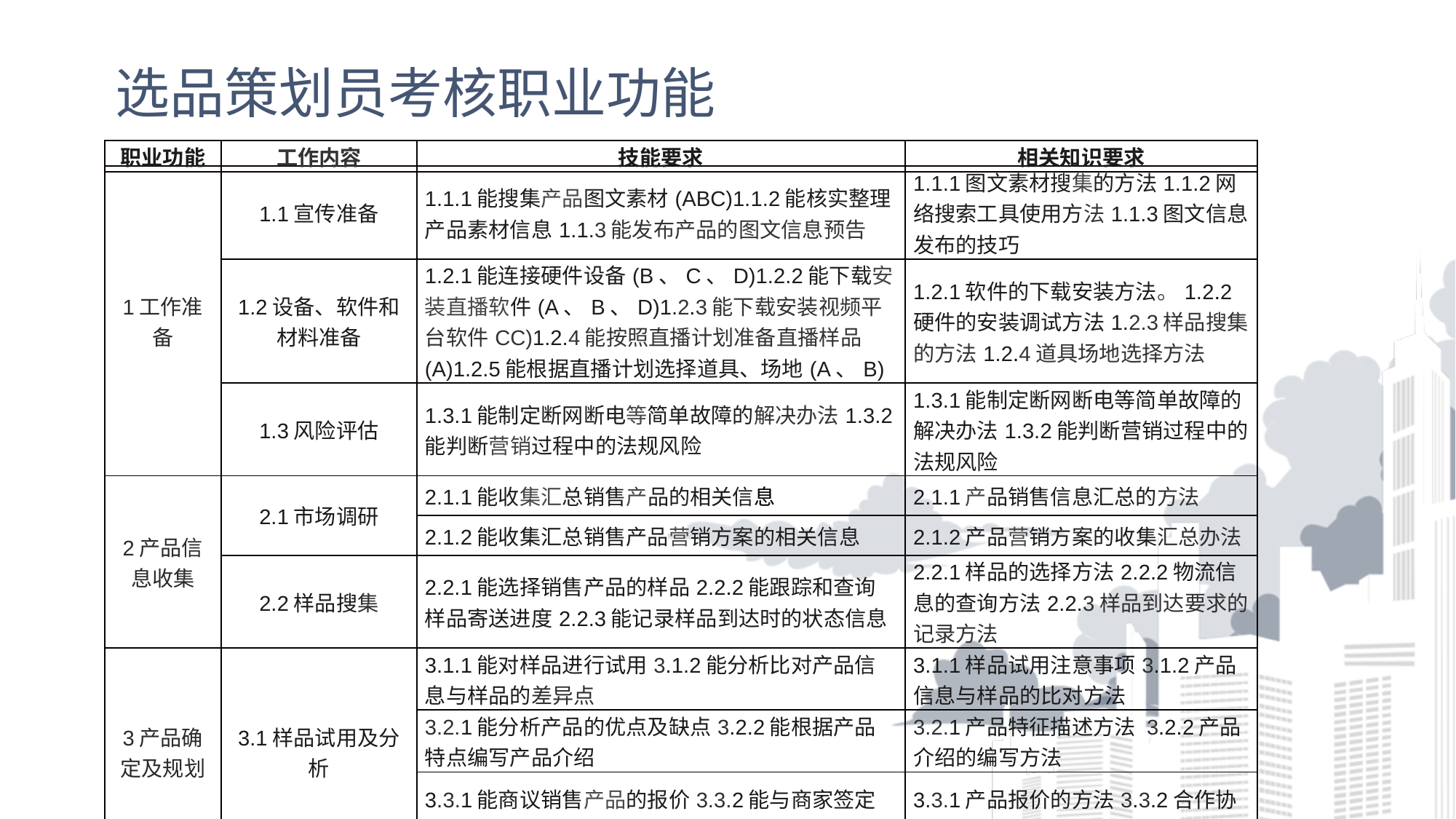

# 选品策划员考核职业功能
| 职业功能 | 工作内容 | 技能要求 | 相关知识要求 |
| --- | --- | --- | --- |
| 1工作准备 | 1.1宣传准备 | 1.1.1能搜集产品图文素材(ABC)1.1.2能核实整理产品素材信息1.1.3能发布产品的图文信息预告 | 1.1.1图文素材搜集的方法1.1.2网络搜索工具使用方法1.1.3图文信息发布的技巧 |
| --- | --- | --- | --- |
|  | 1.2设备、软件和材料准备 | 1.2.1能连接硬件设备(B、C、D)1.2.2能下载安装直播软件(A、B、D)1.2.3能下载安装视频平台软件CC)1.2.4能按照直播计划准备直播样品(A)1.2.5能根据直播计划选择道具、场地(A、B) | 1.2.1软件的下载安装方法。1.2.2硬件的安装调试方法1.2.3样品搜集的方法1.2.4道具场地选择方法 |
|  | 1.3风险评估 | 1.3.1能制定断网断电等简单故障的解决办法1.3.2能判断营销过程中的法规风险 | 1.3.1能制定断网断电等简单故障的解决办法1.3.2能判断营销过程中的法规风险 |
| 2产品信息收集 | 2.1市场调研 | 2.1.1能收集汇总销售产品的相关信息 | 2.1.1产品销售信息汇总的方法 |
|  |  | 2.1.2能收集汇总销售产品营销方案的相关信息 | 2.1.2产品营销方案的收集汇总办法 |
|  | 2.2样品搜集 | 2.2.1能选择销售产品的样品2.2.2能跟踪和查询样品寄送进度2.2.3能记录样品到达时的状态信息 | 2.2.1样品的选择方法2.2.2物流信息的查询方法2.2.3样品到达要求的记录方法 |
| 3产品确定及规划 | 3.1样品试用及分析 | 3.1.1能对样品进行试用3.1.2能分析比对产品信息与样品的差异点 | 3.1.1样品试用注意事项3.1.2产品信息与样品的比对方法 |
|  |  | 3.2.1能分析产品的优点及缺点3.2.2能根据产品特点编写产品介绍 | 3.2.1产品特征描述方法 3.2.2产品介绍的编写方法 |
|  |  | 3.3.1能商议销售产品的报价3.3.2能与商家签定合作协议 | 3.3.1产品报价的方法3.3.2合作协议的主要内容和签订方法 |